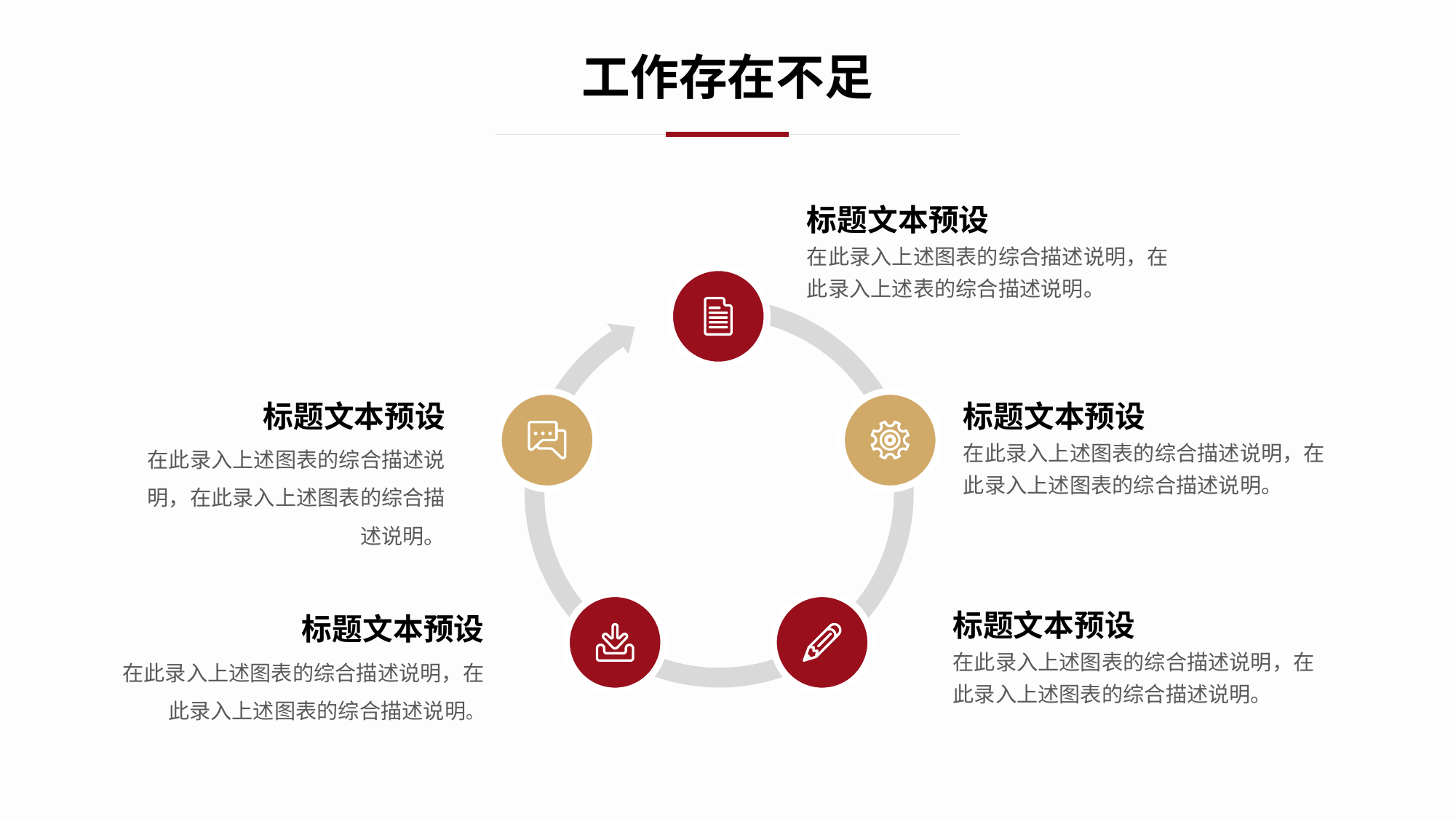

工作存在不足
标题文本预设
在此录入上述图表的综合描述说明，在此录入上述表的综合描述说明。

标题文本预设
在此录入上述图表的综合描述说明，在此录入上述图表的综合描述说明。

标题文本预设
在此录入上述图表的综合描述说明，在此录入上述图表的综合描述说明。

标题文本预设
在此录入上述图表的综合描述说明，在此录入上述图表的综合描述说明。

标题文本预设
在此录入上述图表的综合描述说明，在此录入上述图表的综合描述说明。